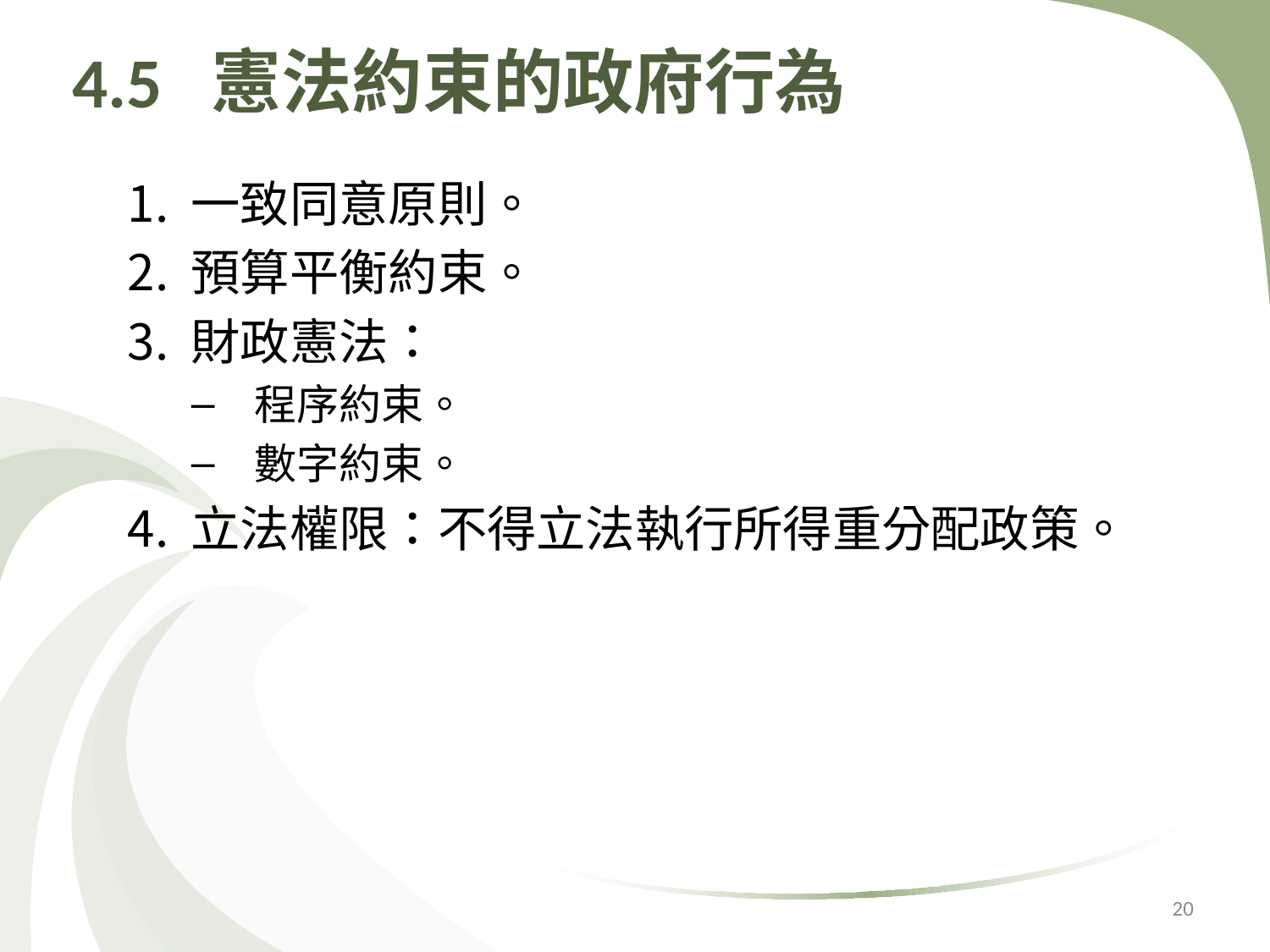

# 4.5  憲法約束的政府行為
一致同意原則。
預算平衡約束。
財政憲法：
程序約束。
數字約束。
立法權限：不得立法執行所得重分配政策。

20